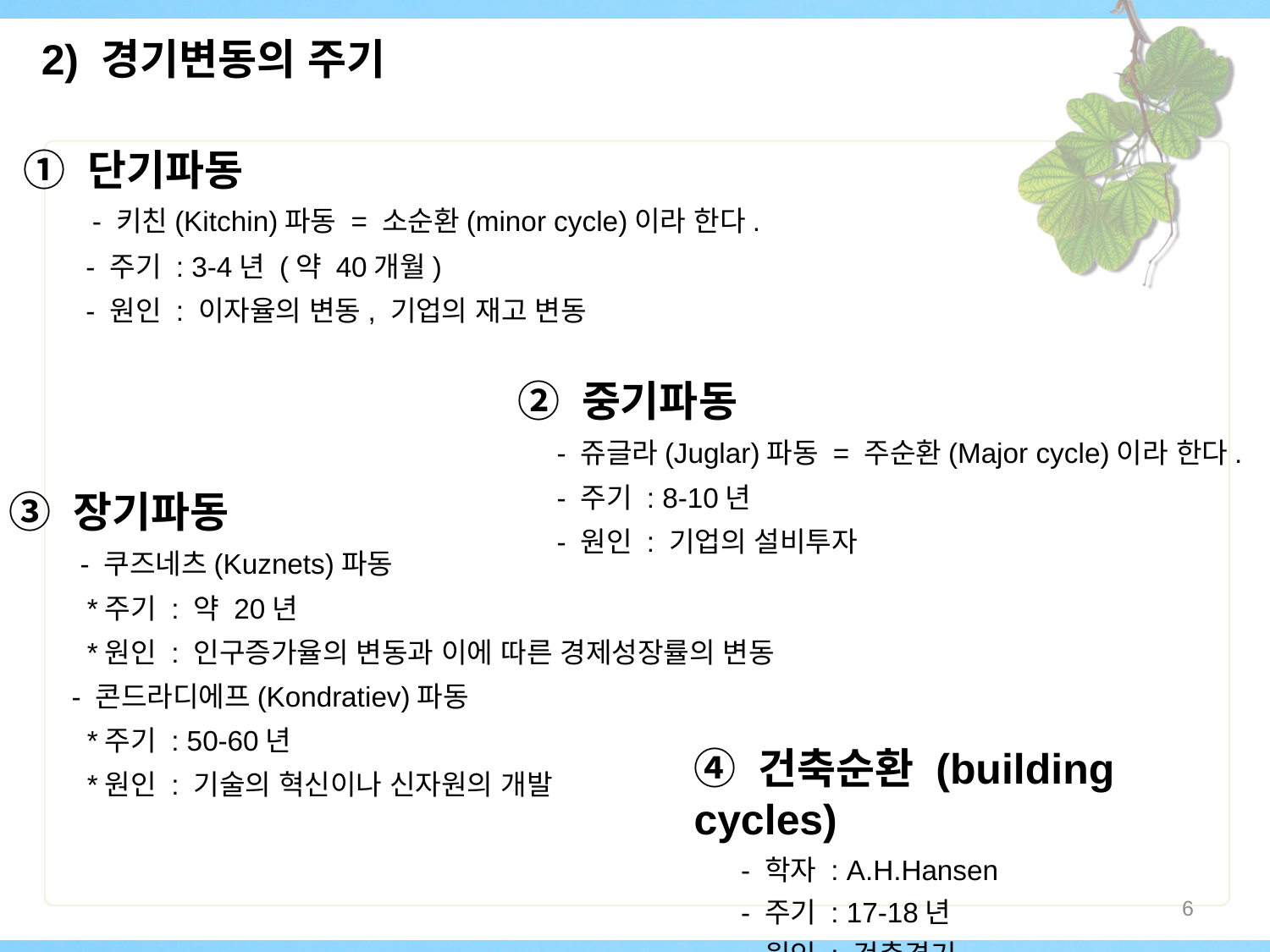

2) 경기변동의 주기
① 단기파동
        - 키친(Kitchin)파동 = 소순환(minor cycle)이라 한다.
        - 주기 : 3-4년 (약 40개월)
        - 원인 : 이자율의 변동, 기업의 재고 변동
② 중기파동
     - 쥬글라(Juglar)파동 = 주순환(Major cycle)이라 한다.
     - 주기 : 8-10년
     - 원인 : 기업의 설비투자
③ 장기파동
        - 쿠즈네츠(Kuznets)파동
          *주기 : 약 20년
          *원인 : 인구증가율의 변동과 이에 따른 경제성장률의 변동
        - 콘드라디에프(Kondratiev)파동
          *주기 : 50-60년
          *원인 : 기술의 혁신이나 신자원의 개발
④ 건축순환 (building cycles)
      - 학자 : A.H.Hansen
      - 주기 : 17-18년
      - 원인 : 건축경기
6